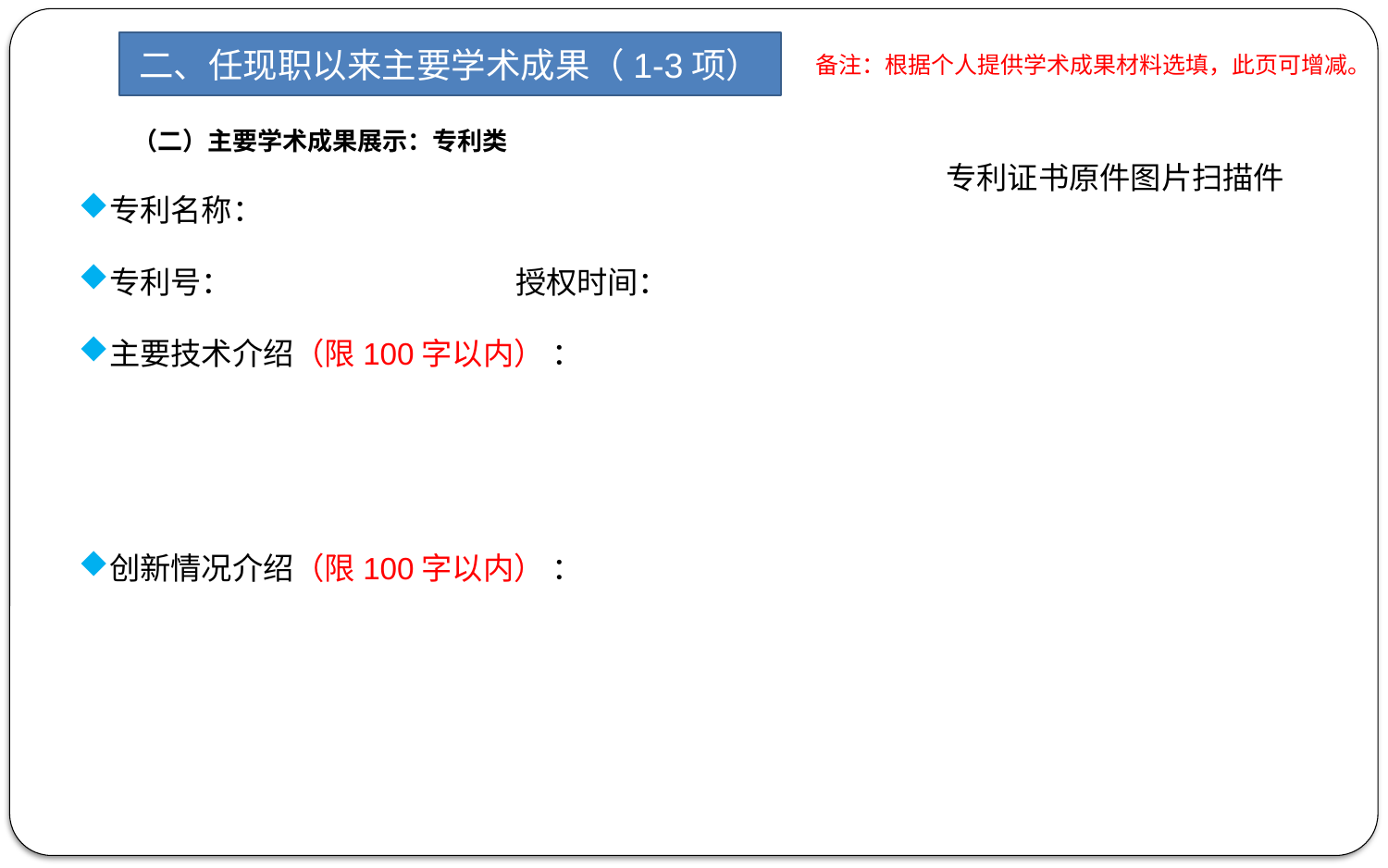

二、任现职以来主要学术成果（1-3项）
备注：根据个人提供学术成果材料选填，此页可增减。
（二）主要学术成果展示：专利类
专利证书原件图片扫描件
专利名称：
专利号：                                         授权时间：
主要技术介绍（限100字以内） ：

创新情况介绍（限100字以内） ：